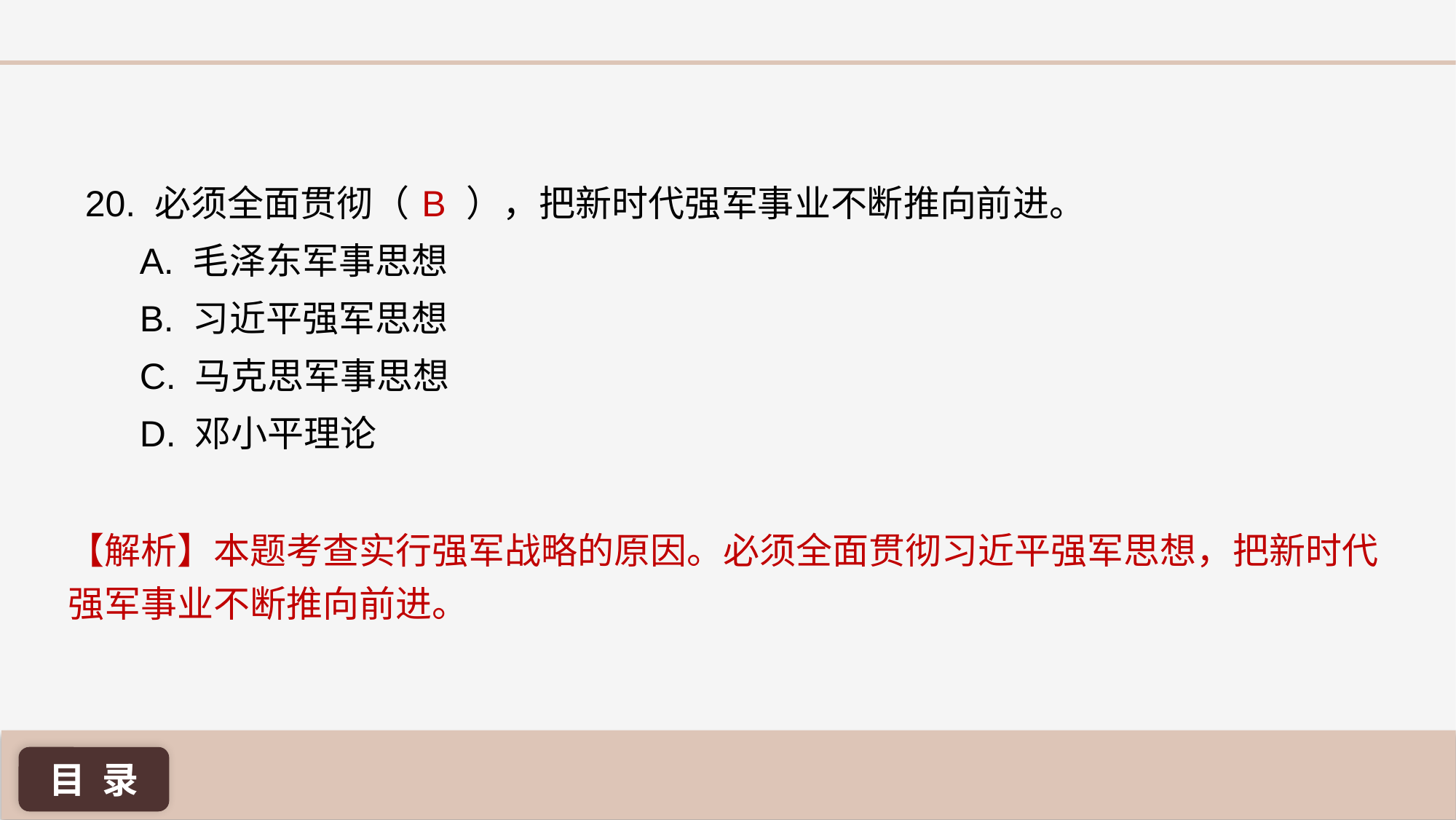

B
20. 必须全面贯彻（       ），把新时代强军事业不断推向前进。
A. 毛泽东军事思想
B. 习近平强军思想
C. 马克思军事思想
D. 邓小平理论
【解析】本题考查实行强军战略的原因。必须全面贯彻习近平强军思想，把新时代强军事业不断推向前进。